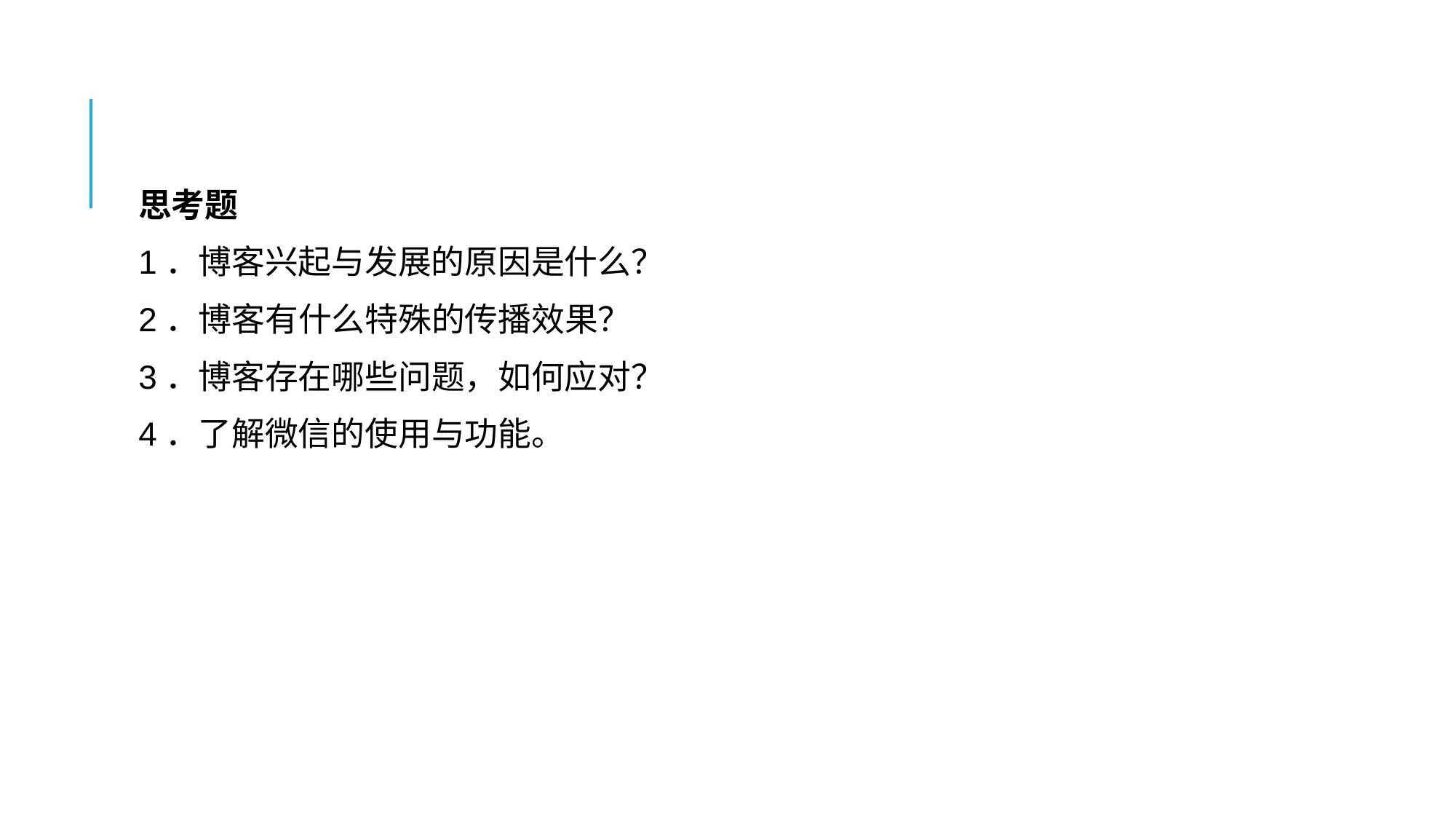

#
思考题
1．博客兴起与发展的原因是什么？
2．博客有什么特殊的传播效果？
3．博客存在哪些问题，如何应对？
4．了解微信的使用与功能。